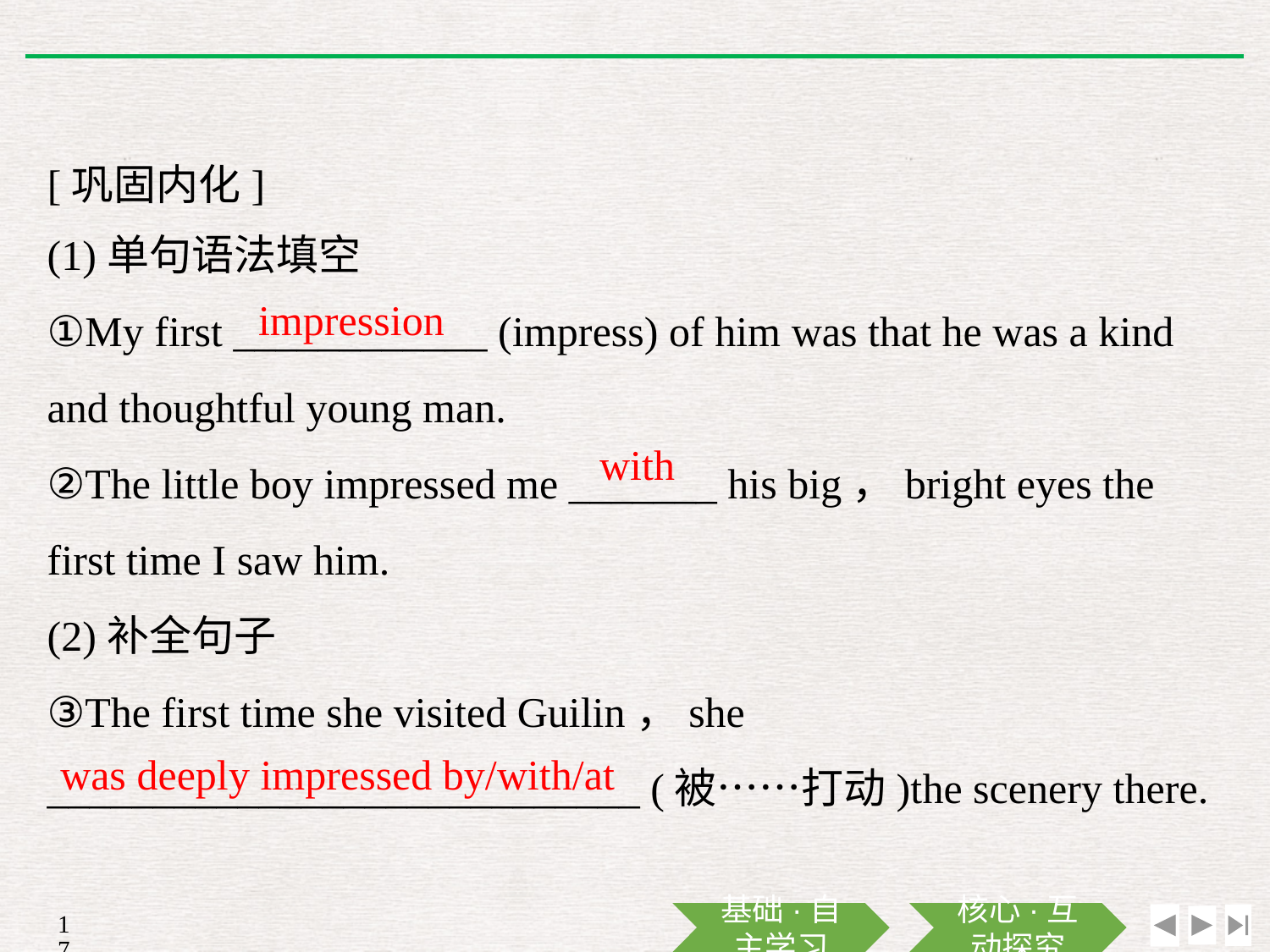

[巩固内化]
(1)单句语法填空
①My first ____________ (impress) of him was that he was a kind and thoughtful young man.
②The little boy impressed me _______ his big，bright eyes the first time I saw him.
(2)补全句子
③The first time she visited Guilin，she ____________________________ (被……打动)the scenery there.
impression
with
was deeply impressed by/with/at